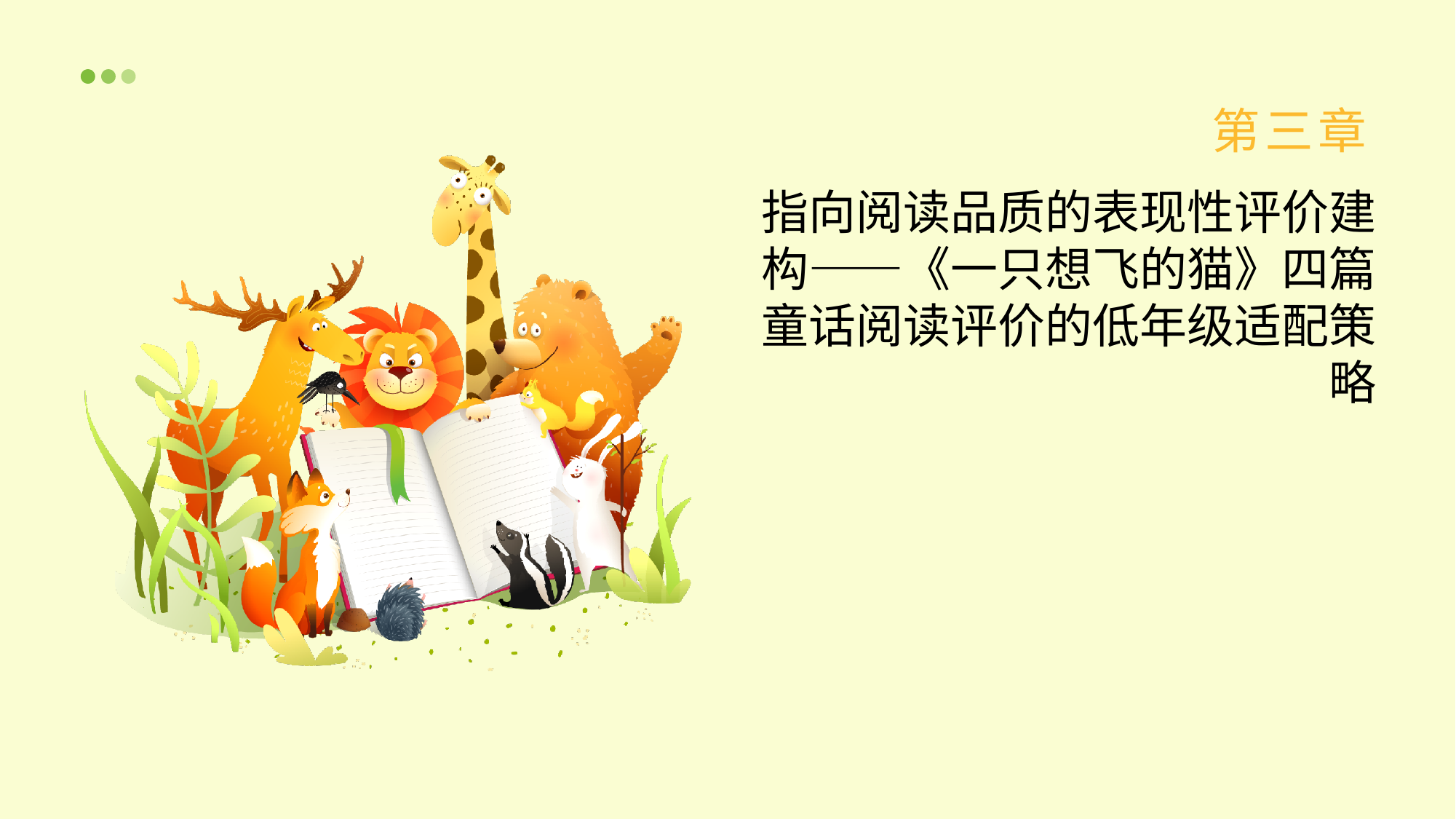

第三章
指向阅读品质的表现性评价建构——《一只想飞的猫》四篇童话阅读评价的低年级适配策略